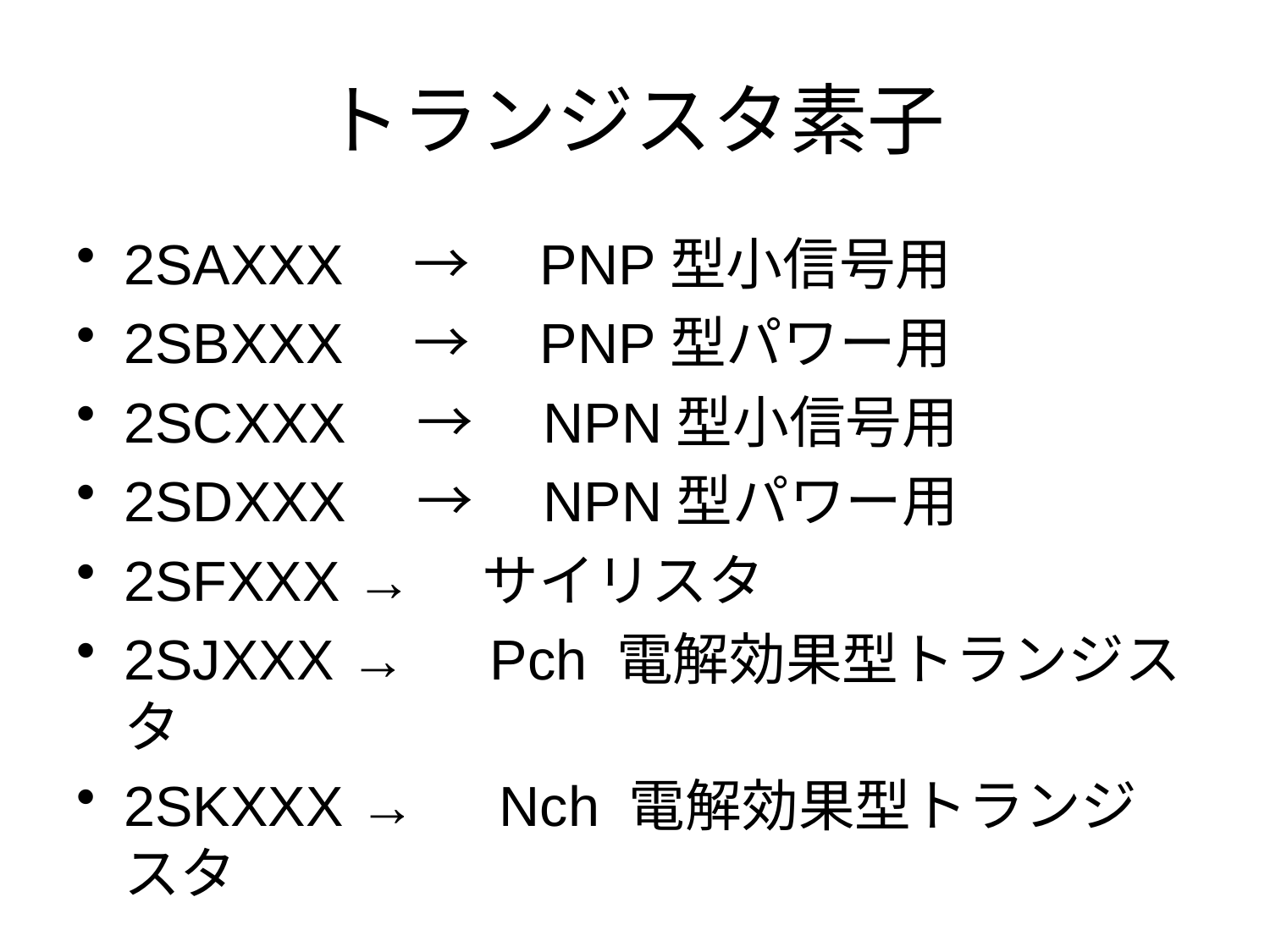

# トランジスタ素子
2SAXXX　→　PNP型小信号用
2SBXXX　→　PNP型パワー用
2SCXXX　→　NPN型小信号用
2SDXXX　→　NPN型パワー用
2SFXXX →　サイリスタ
2SJXXX →　Pch 電解効果型トランジスタ
2SKXXX →　Nch 電解効果型トランジスタ